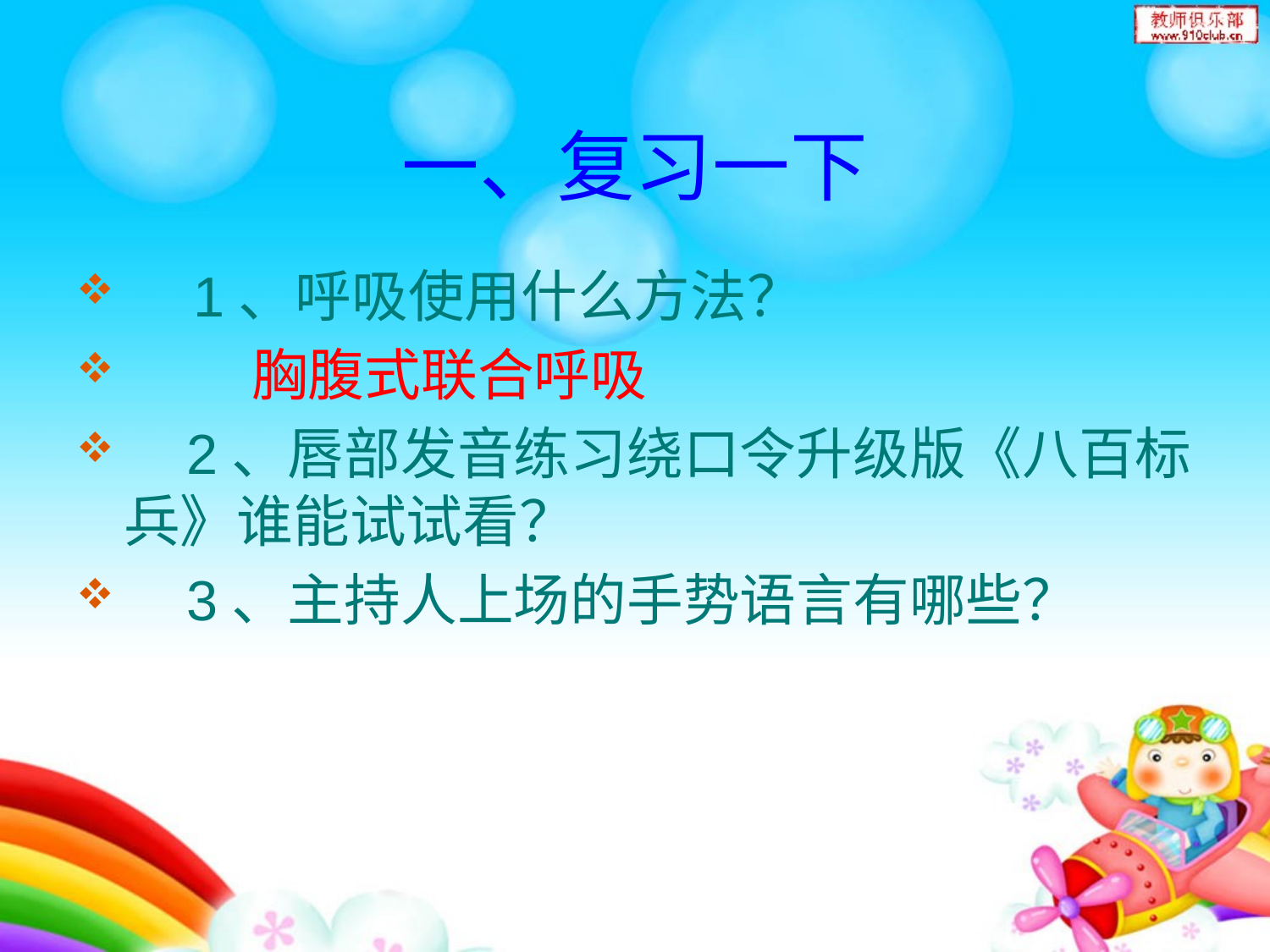

# 一、复习一下
　1、呼吸使用什么方法？
         胸腹式联合呼吸
    2、唇部发音练习绕口令升级版《八百标兵》谁能试试看？
    3、主持人上场的手势语言有哪些？